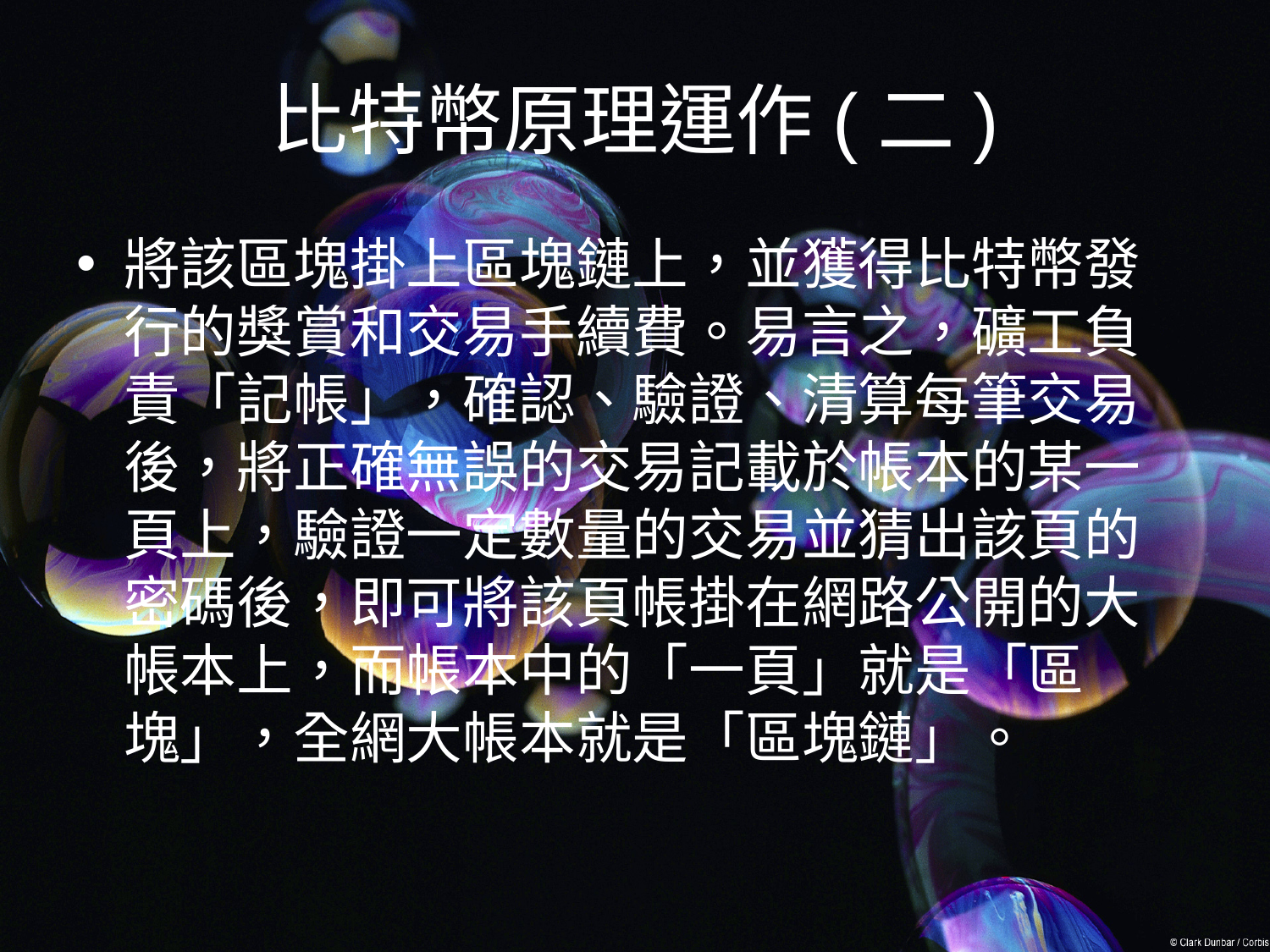

# 比特幣原理運作(二)
將該區塊掛上區塊鏈上，並獲得比特幣發行的獎賞和交易手續費。易言之，礦工負責「記帳」，確認、驗證、清算每筆交易後，將正確無誤的交易記載於帳本的某一頁上，驗證一定數量的交易並猜出該頁的密碼後，即可將該頁帳掛在網路公開的大帳本上，而帳本中的「一頁」就是「區塊」，全網大帳本就是「區塊鏈」。